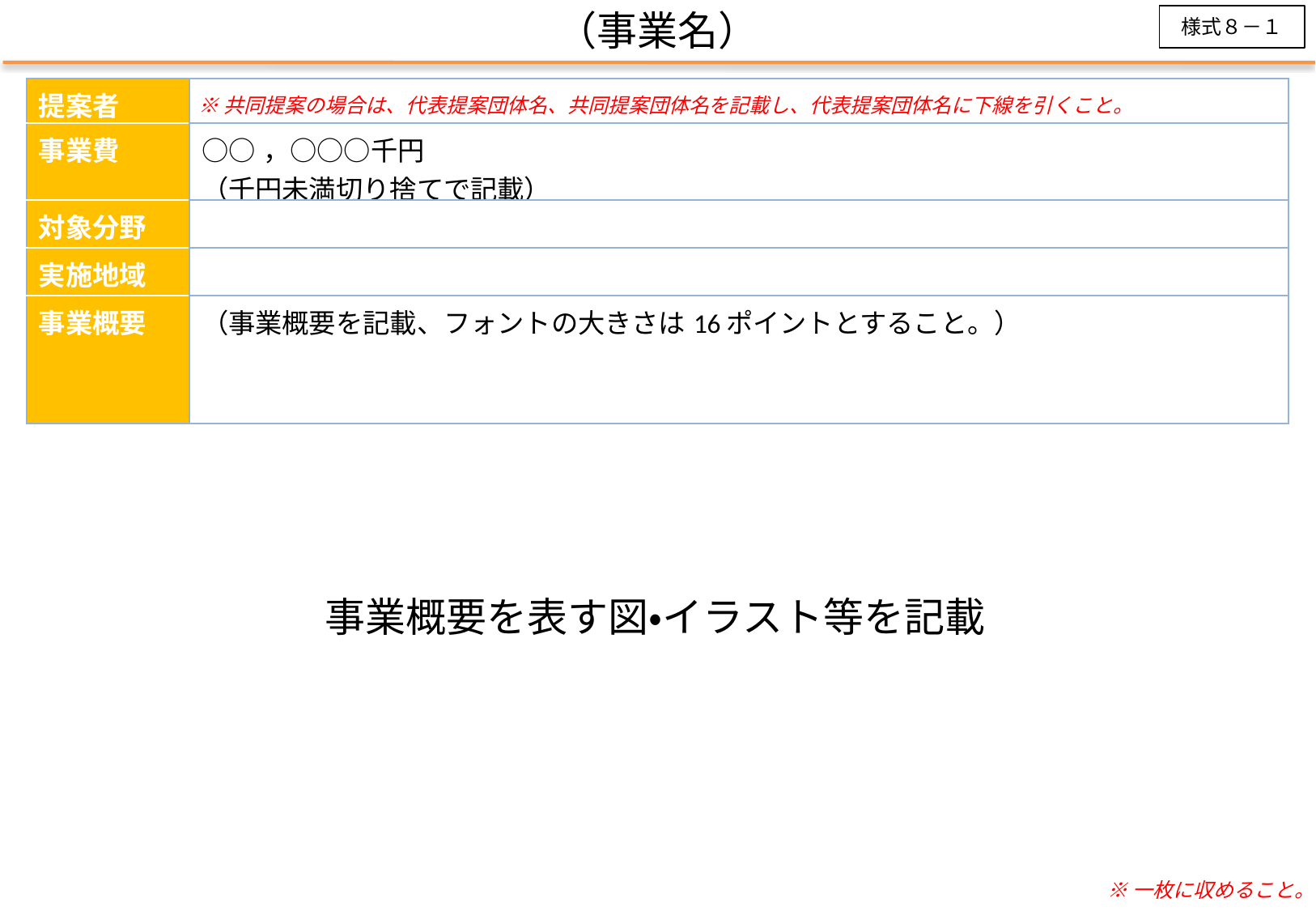

（事業名）
様式８－１
| 提案者 | （株）○○、○○大学、○○市 |
| --- | --- |
| 事業費 | ○○，○○○千円 （千円未満切り捨てで記載） |
| 対象分野 |  |
| 実施地域 |  |
| 事業概要 | （事業概要を記載、フォントの大きさは16ポイントとすること。） |
※共同提案の場合は、代表提案団体名、共同提案団体名を記載し、代表提案団体名に下線を引くこと。
事業概要を表す図・イラスト等を記載
※一枚に収めること。